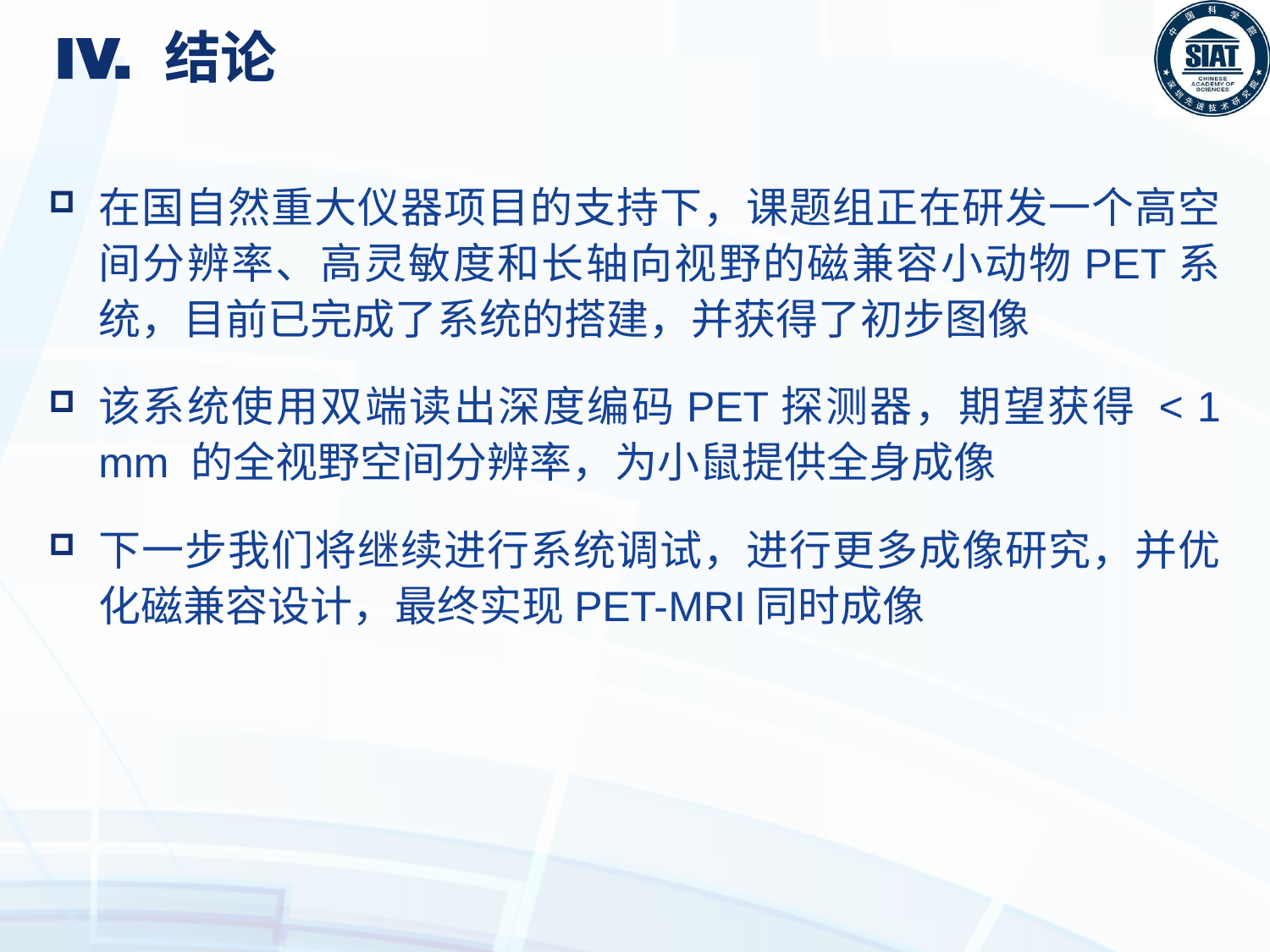

# IV. 结论
在国自然重大仪器项目的支持下，课题组正在研发一个高空间分辨率、高灵敏度和长轴向视野的磁兼容小动物PET系统，目前已完成了系统的搭建，并获得了初步图像
该系统使用双端读出深度编码PET探测器，期望获得 < 1 mm 的全视野空间分辨率，为小鼠提供全身成像
下一步我们将继续进行系统调试，进行更多成像研究，并优化磁兼容设计，最终实现PET-MRI同时成像